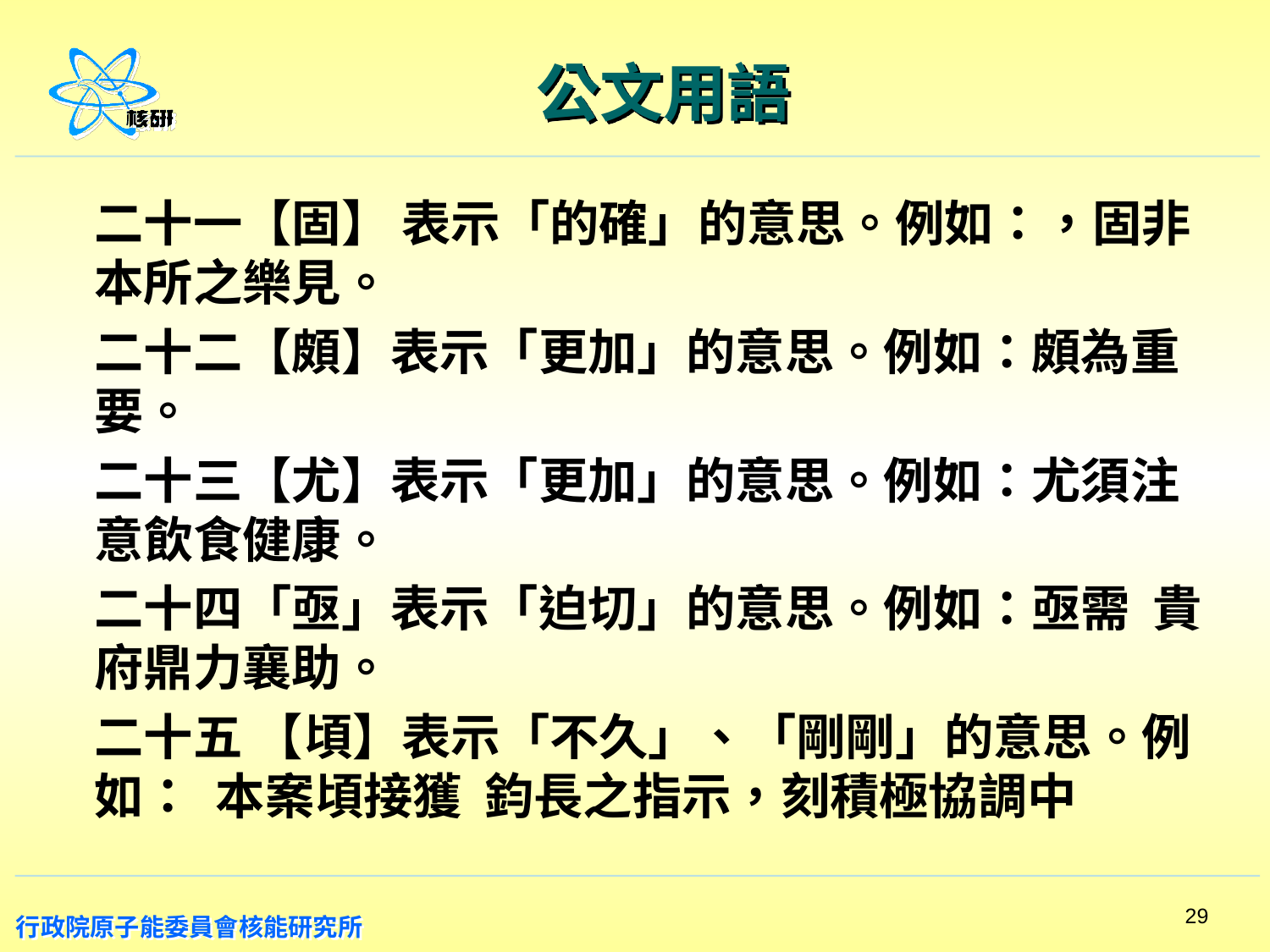

# 公文用語
二十一【固】 表示「的確」的意思。例如：，固非本所之樂見。
二十二【頗】表示「更加」的意思。例如：頗為重要。
二十三【尤】表示「更加」的意思。例如：尤須注意飲食健康。
二十四「亟」表示「迫切」的意思。例如：亟需  貴府鼎力襄助。
二十五 【頃】表示「不久」、「剛剛」的意思。例如：  本案頃接獲  鈞長之指示，刻積極協調中

29